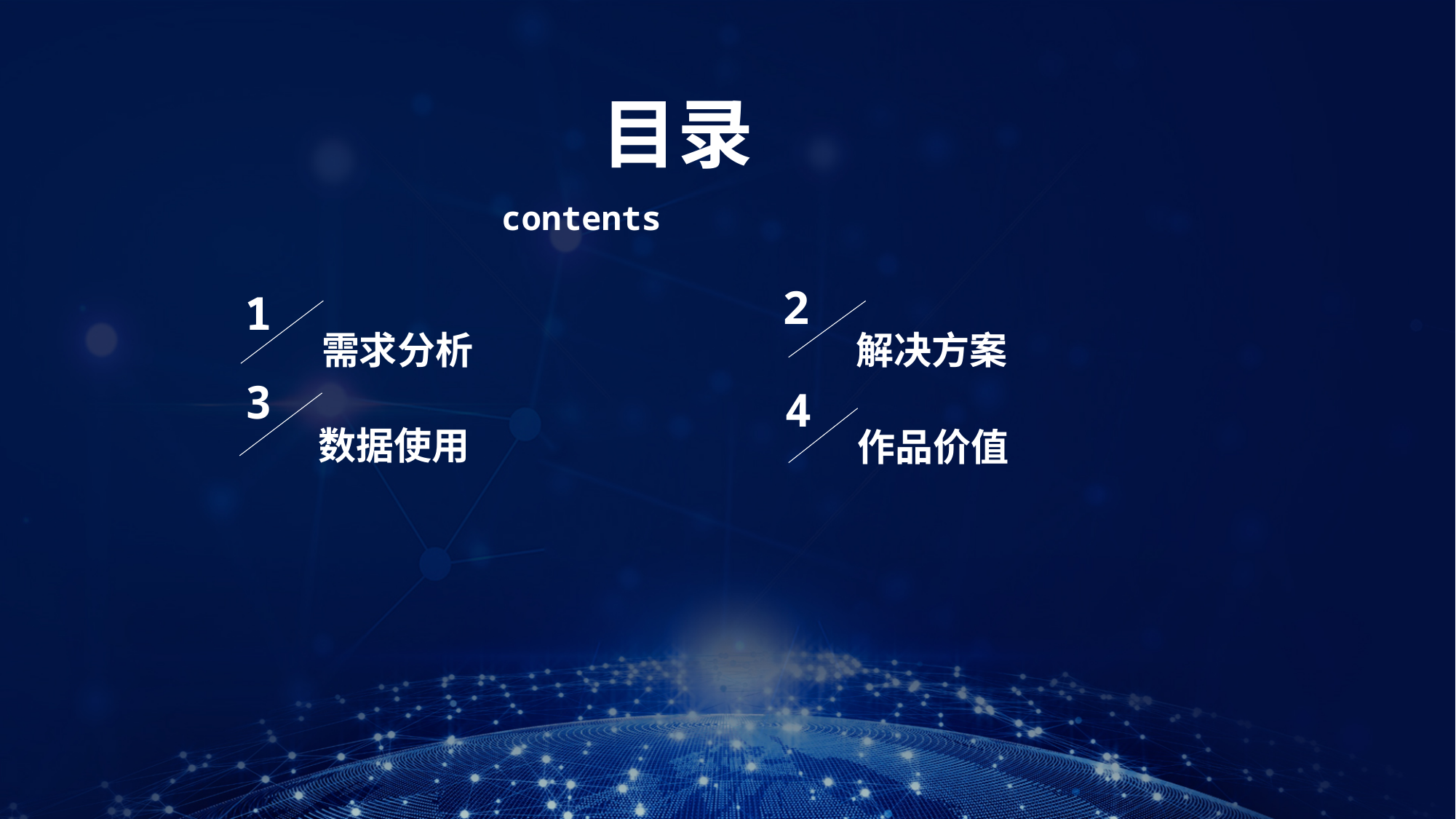

目录
 contents
2
1
需求分析
解决方案
3
4
数据使用
作品价值